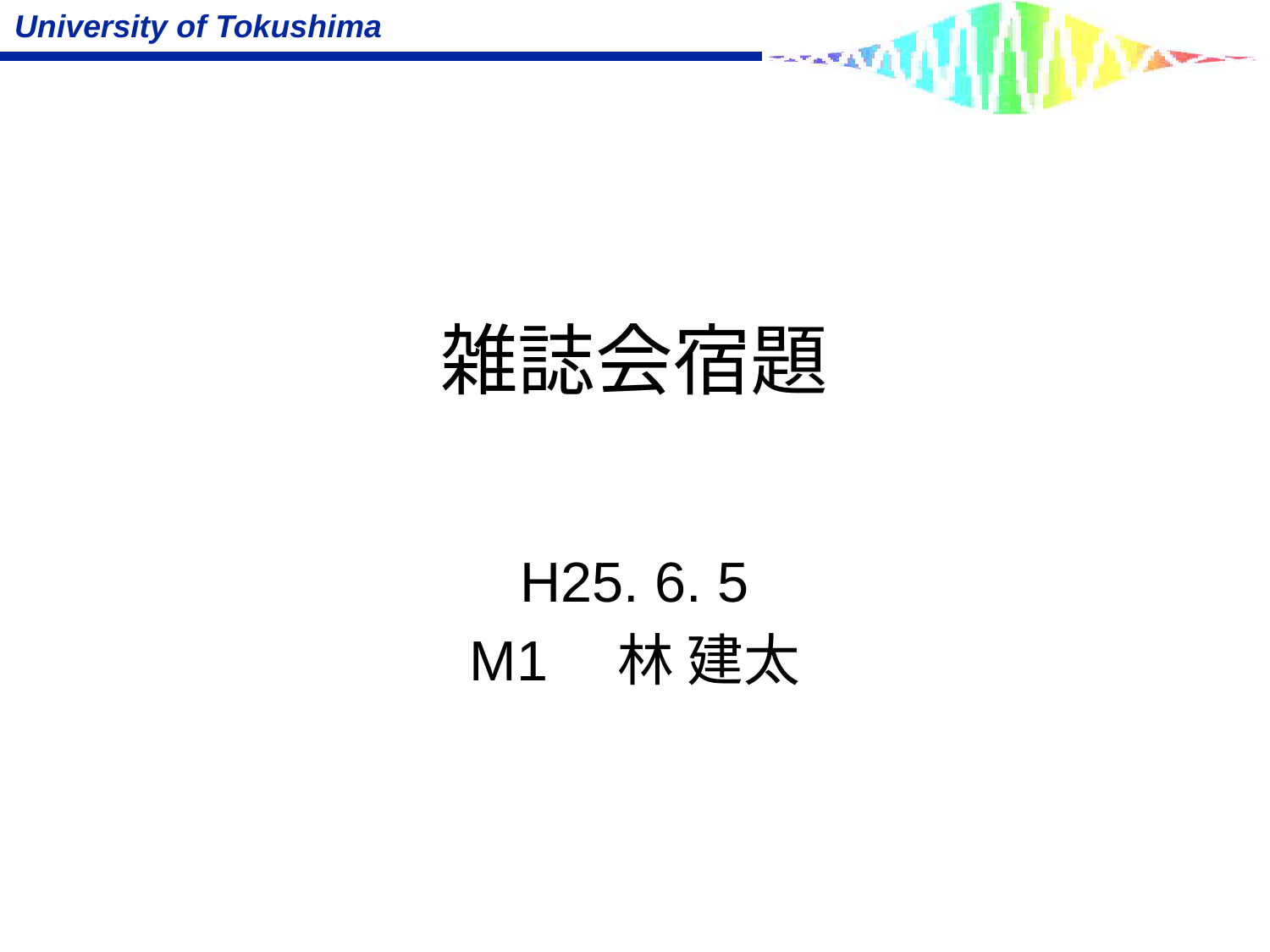

# 雑誌会宿題
H25. 6. 5
M1　林 建太